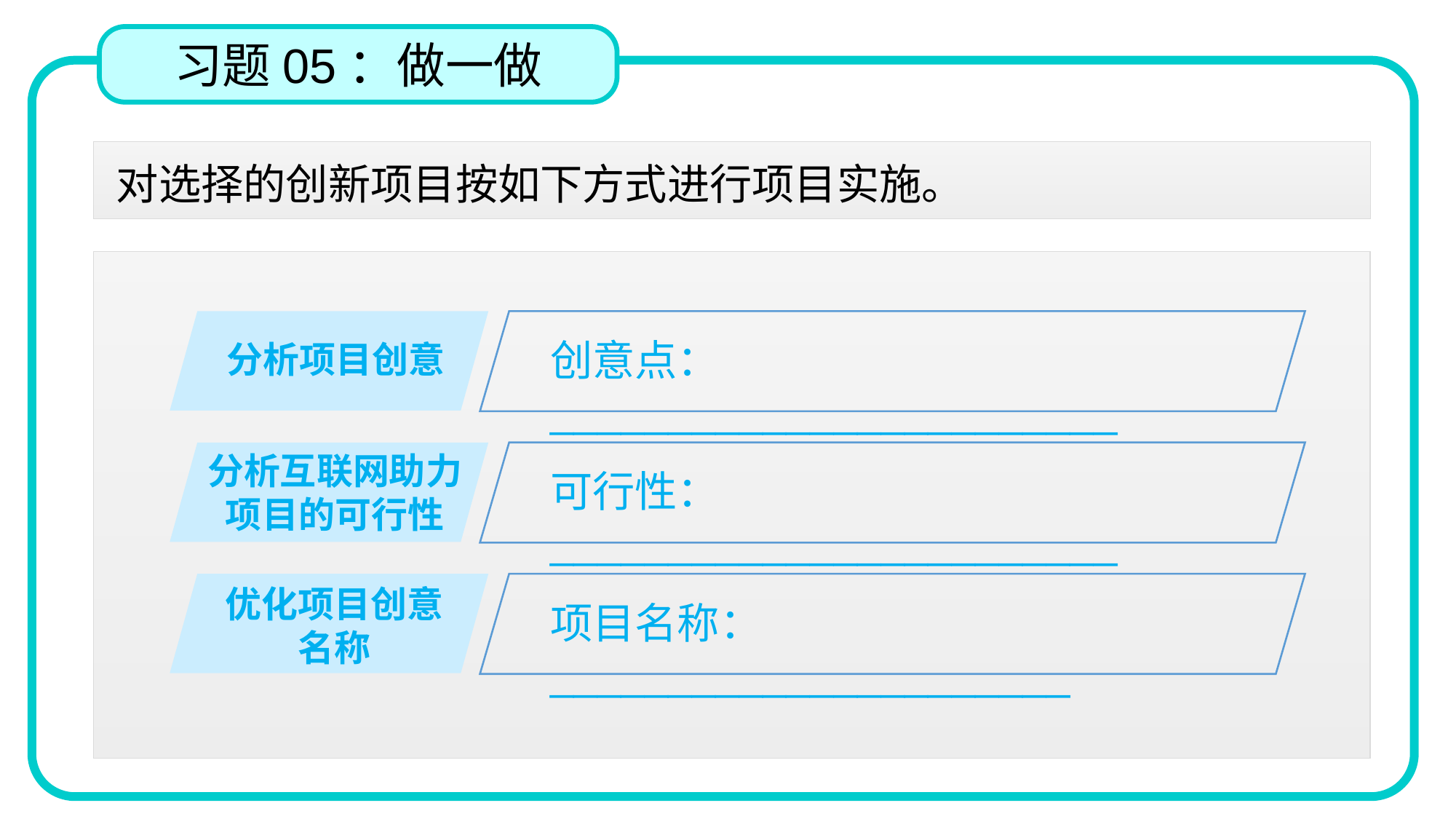

习题05：做一做

对选择的创新项目按如下方式进行项目实施。

分析项目创意

创意点：________________________
节能、环保、免费、共享

分析互联网助力项目的可行性

可行性：________________________
促进交流、跨越时空、方便传递

优化项目创意
名称

项目名称：______________________
互联网创新项目：